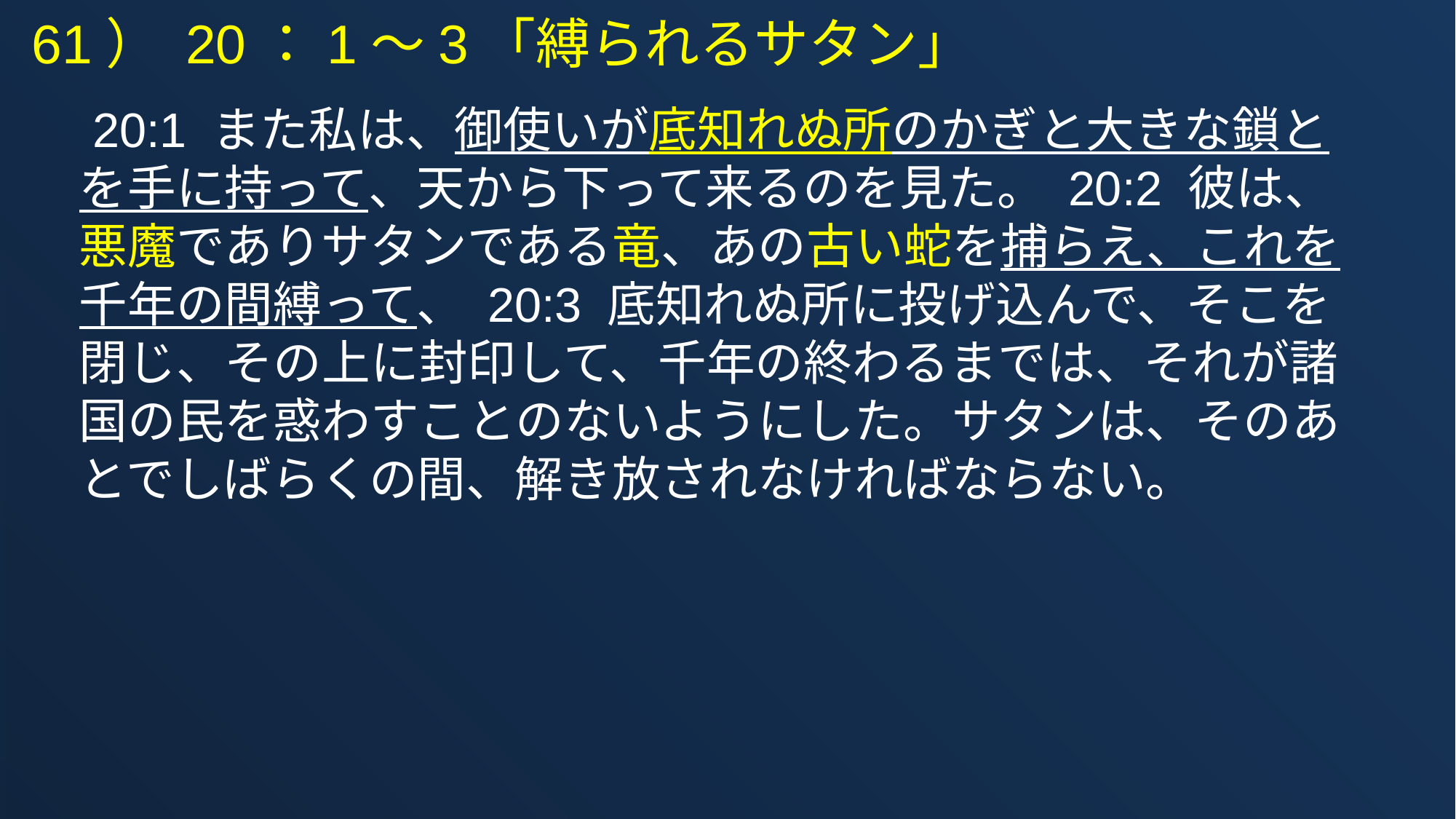

61） 20：1～3「縛られるサタン」
 20:1 また私は、御使いが底知れぬ所のかぎと大きな鎖とを手に持って、天から下って来るのを見た。 20:2 彼は、悪魔でありサタンである竜、あの古い蛇を捕らえ、これを千年の間縛って、 20:3 底知れぬ所に投げ込んで、そこを閉じ、その上に封印して、千年の終わるまでは、それが諸国の民を惑わすことのないようにした。サタンは、そのあとでしばらくの間、解き放されなければならない。